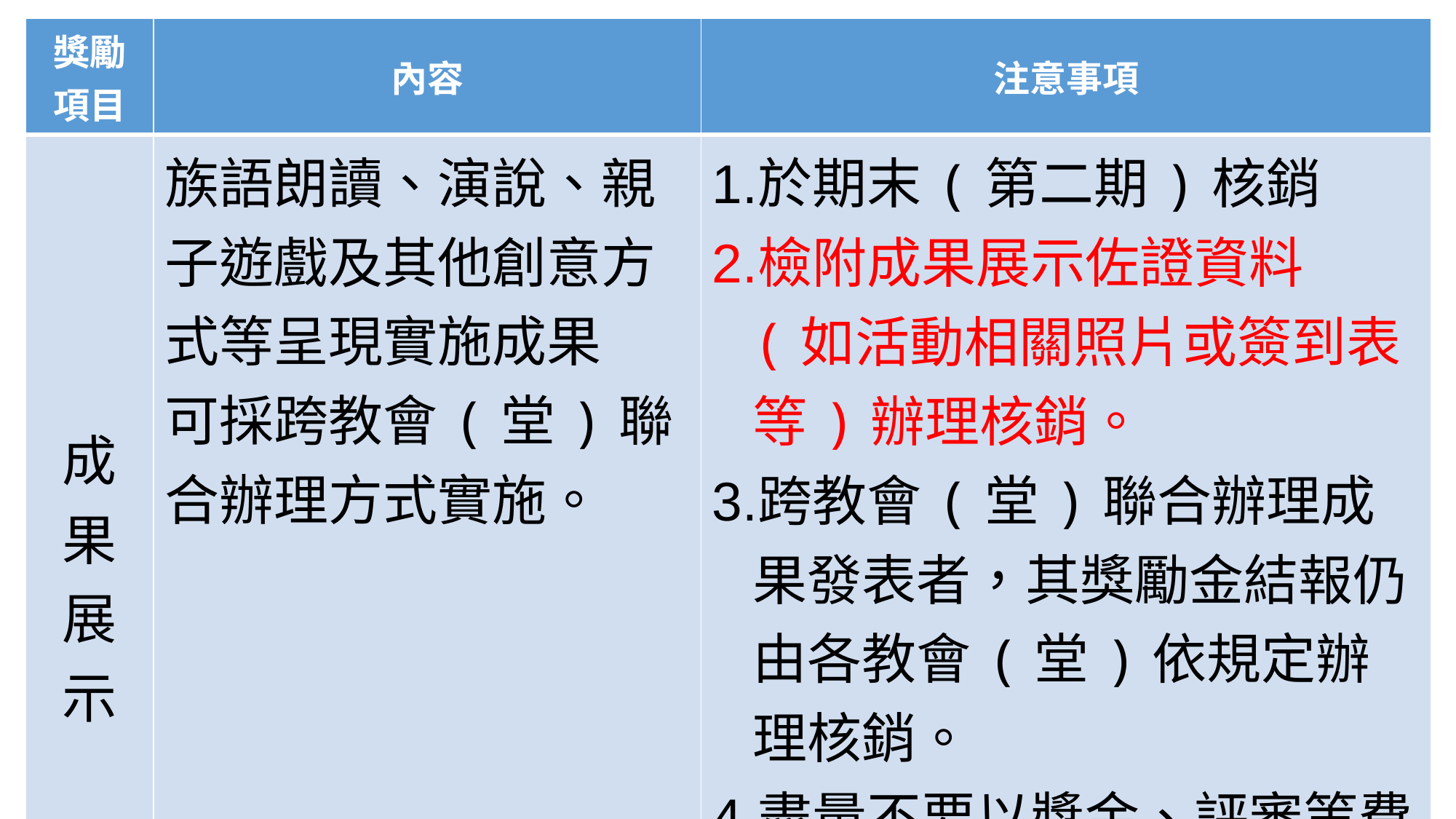

| 獎勵項目 | 內容 | 注意事項 |
| --- | --- | --- |
| 成果展示 | 族語朗讀、演說、親子遊戲及其他創意方式等呈現實施成果 可採跨教會(堂)聯合辦理方式實施。 | 於期末(第二期)核銷 檢附成果展示佐證資料(如活動相關照片或簽到表等)辦理核銷。 跨教會(堂)聯合辦理成果發表者，其獎勵金結報仍由各教會(堂)依規定辦理核銷。 盡量不要以獎金、評審等費用核銷，以避免增加中會申報扣繳的作業 |